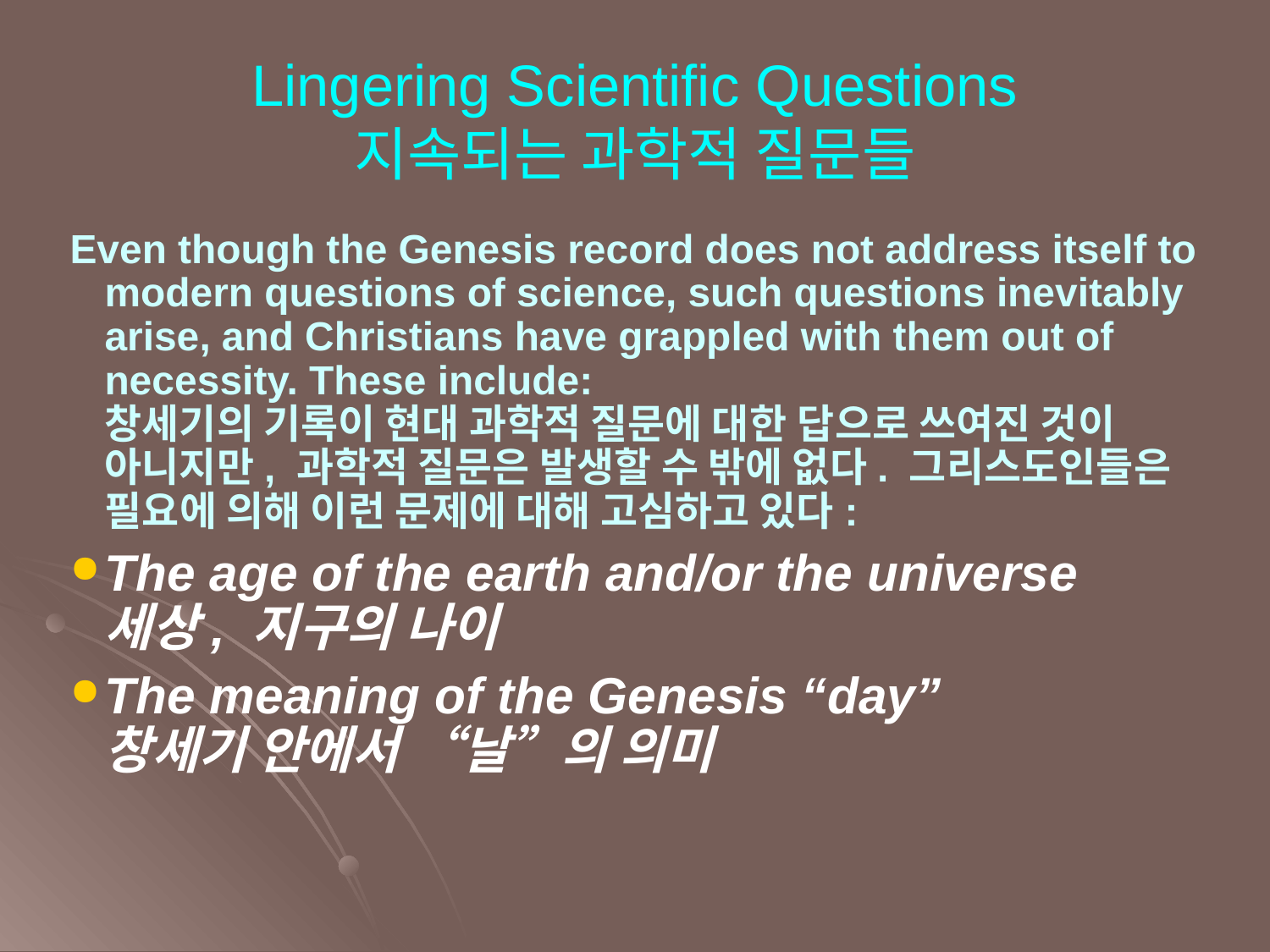

Even though the Genesis record does not address itself to modern questions of science, such questions inevitably arise, and Christians have grappled with them out of necessity. These include:
창세기의 기록이 현대 과학적 질문에 대한 답으로 쓰여진 것이 아니지만, 과학적 질문은 발생할 수 밖에 없다. 그리스도인들은 필요에 의해 이런 문제에 대해 고심하고 있다:
The age of the earth and/or the universe
세상, 지구의 나이
The meaning of the Genesis “day”
창세기 안에서 “날”의 의미
Lingering Scientific Questions
지속되는 과학적 질문들